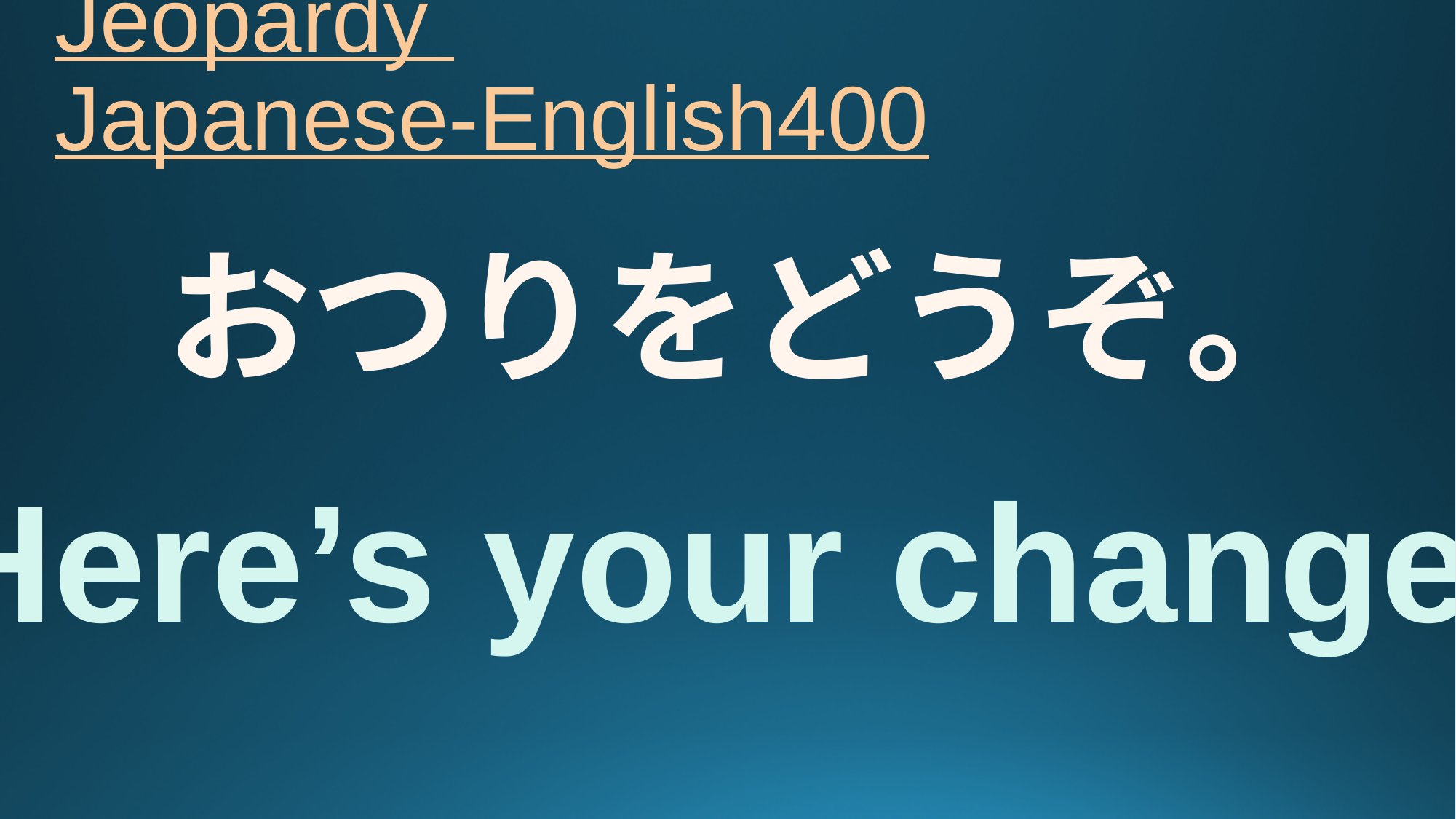

# Jeopardy Japanese-English400
おつりをどうぞ。
Here’s your change.